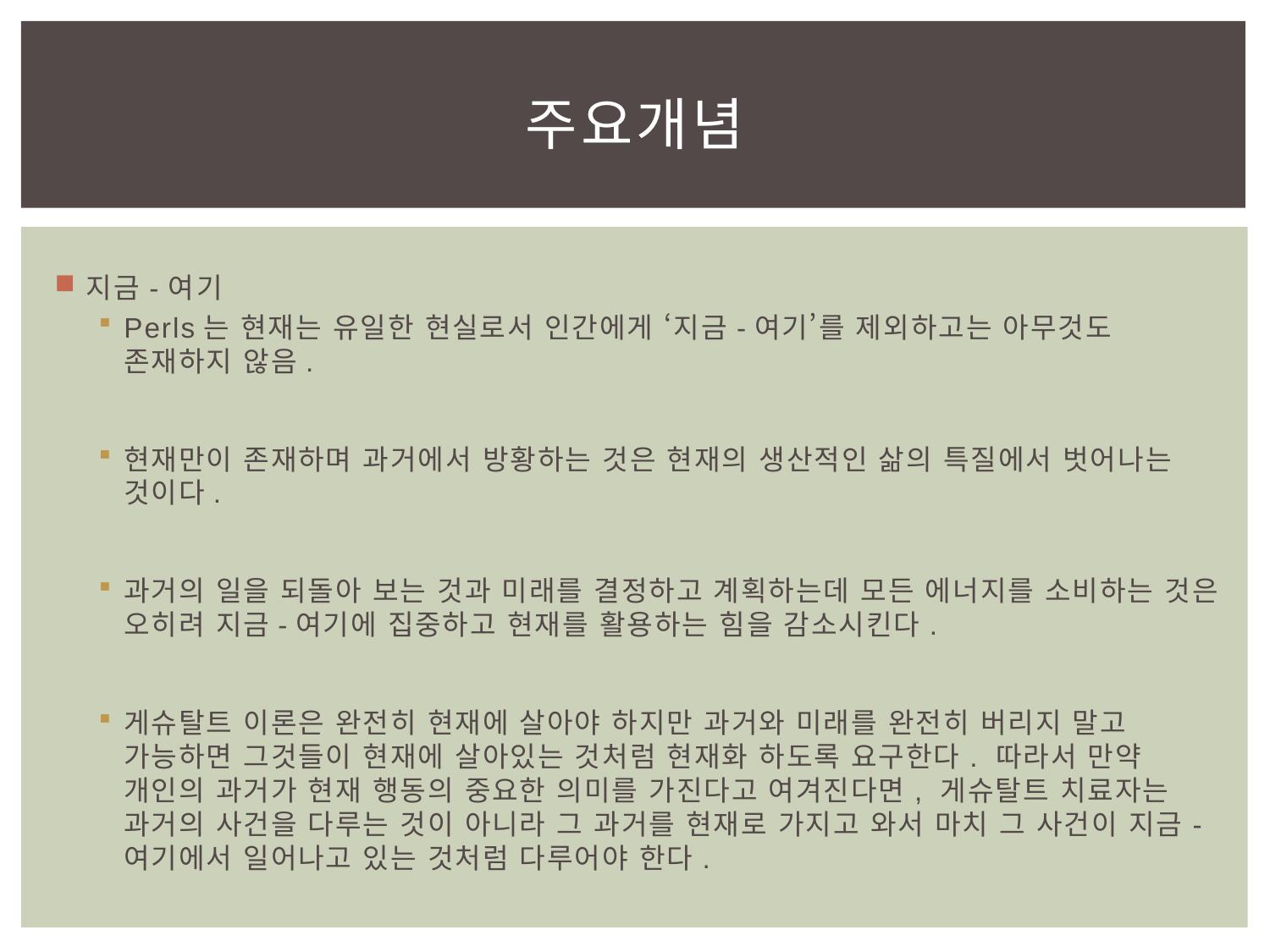

# 주요개념

지금-여기
Perls는 현재는 유일한 현실로서 인간에게 ‘지금-여기’를 제외하고는 아무것도 존재하지 않음.

현재만이 존재하며 과거에서 방황하는 것은 현재의 생산적인 삶의 특질에서 벗어나는 것이다.

과거의 일을 되돌아 보는 것과 미래를 결정하고 계획하는데 모든 에너지를 소비하는 것은 오히려 지금-여기에 집중하고 현재를 활용하는 힘을 감소시킨다.

게슈탈트 이론은 완전히 현재에 살아야 하지만 과거와 미래를 완전히 버리지 말고 가능하면 그것들이 현재에 살아있는 것처럼 현재화 하도록 요구한다. 따라서 만약 개인의 과거가 현재 행동의 중요한 의미를 가진다고 여겨진다면, 게슈탈트 치료자는 과거의 사건을 다루는 것이 아니라 그 과거를 현재로 가지고 와서 마치 그 사건이 지금-여기에서 일어나고 있는 것처럼 다루어야 한다.